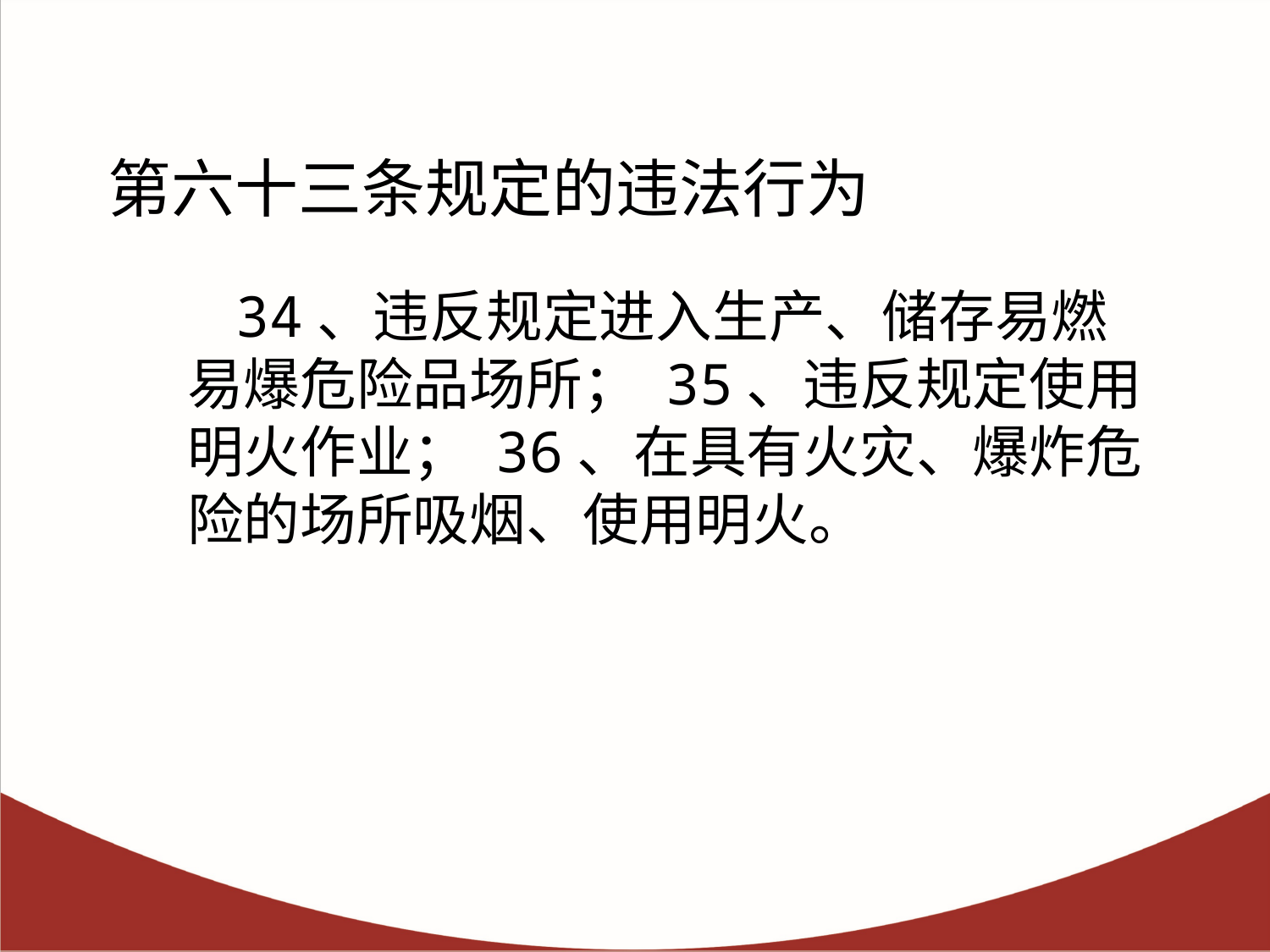

# 第六十三条规定的违法行为
       34、违反规定进入生产、储存易燃易爆危险品场所； 35、违反规定使用明火作业； 36、在具有火灾、爆炸危险的场所吸烟、使用明火。